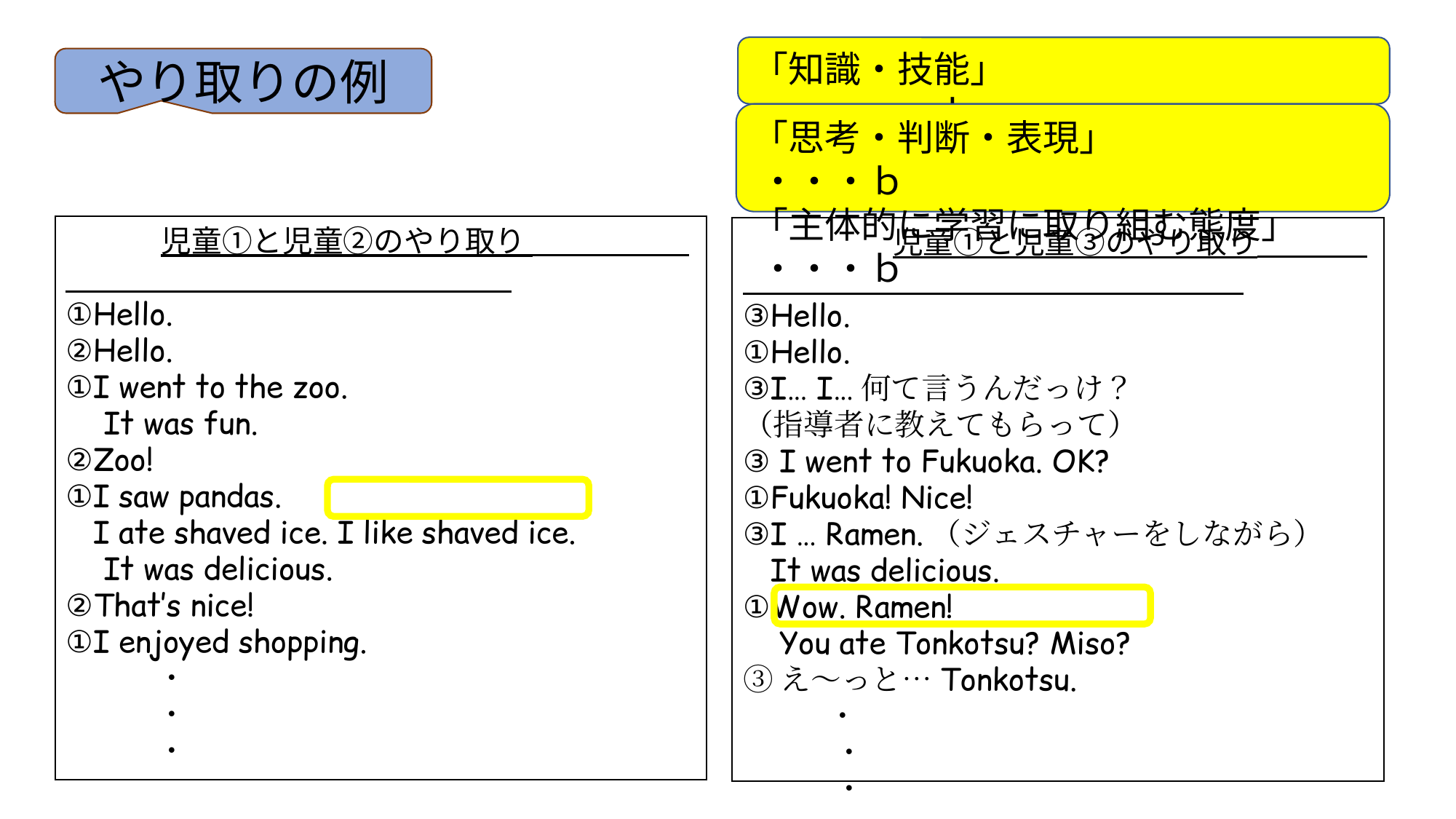

「知識・技能」　　　　　　　　　　　　 ・・・ｂ

やり取りの例
「思考・判断・表現」　　　　　   　   ・・・ｂ
「主体的に学習に取り組む態度」 ・・・ｂ

 　　　児童①と児童②のやり取り
①Hello.
②Hello.
①I went to the zoo.
　It was fun.
②Zoo!
①I saw pandas.
   I ate shaved ice. I like shaved ice.
　It was delicious.
②That’s nice!
①I enjoyed shopping.
　　　・
　　　・
　　　・

 　　　　　児童①と児童③のやり取り
③Hello.
①Hello.
③I… I…何て言うんだっけ？
（指導者に教えてもらって）
③ I went to Fukuoka. OK?
①Fukuoka! Nice!
③I … Ramen.（ジェスチャーをしながら）
   It was delicious.
①Wow. Ramen!
    You ate Tonkotsu? Miso?
③え～っと…Tonkotsu.
　       ・
　　　・
　　　・